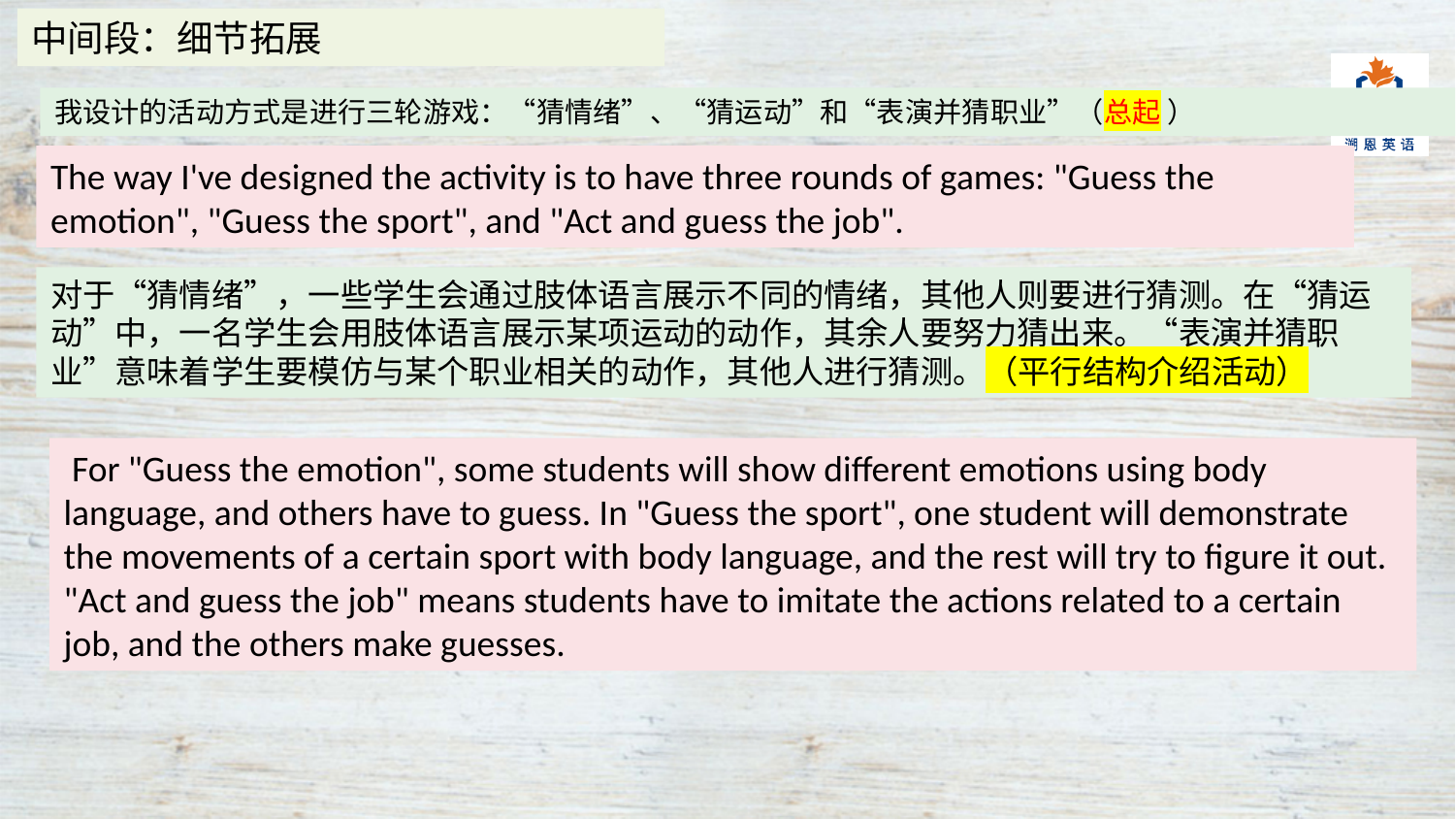

中间段：细节拓展
我设计的活动方式是进行三轮游戏：“猜情绪”、“猜运动”和“表演并猜职业”（总起 ）
The way I've designed the activity is to have three rounds of games: "Guess the emotion", "Guess the sport", and "Act and guess the job".
对于“猜情绪”，一些学生会通过肢体语言展示不同的情绪，其他人则要进行猜测。在“猜运动”中，一名学生会用肢体语言展示某项运动的动作，其余人要努力猜出来。“表演并猜职业”意味着学生要模仿与某个职业相关的动作，其他人进行猜测。（平行结构介绍活动）
 For "Guess the emotion", some students will show different emotions using body language, and others have to guess. In "Guess the sport", one student will demonstrate the movements of a certain sport with body language, and the rest will try to figure it out. "Act and guess the job" means students have to imitate the actions related to a certain job, and the others make guesses.